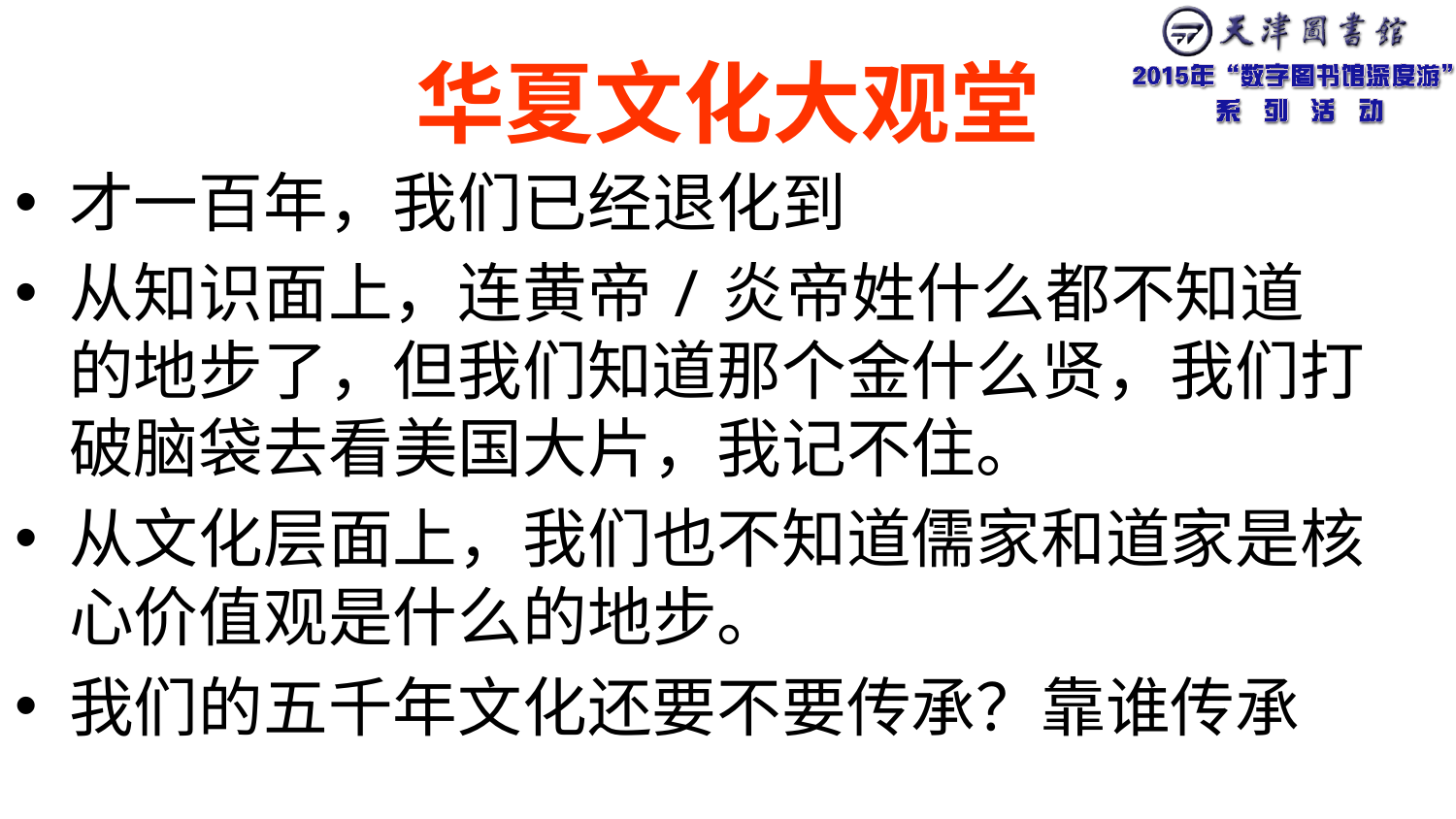

# 华夏文化大观堂
才一百年，我们已经退化到
从知识面上，连黄帝/炎帝姓什么都不知道的地步了，但我们知道那个金什么贤，我们打破脑袋去看美国大片，我记不住。
从文化层面上，我们也不知道儒家和道家是核心价值观是什么的地步。
我们的五千年文化还要不要传承？靠谁传承